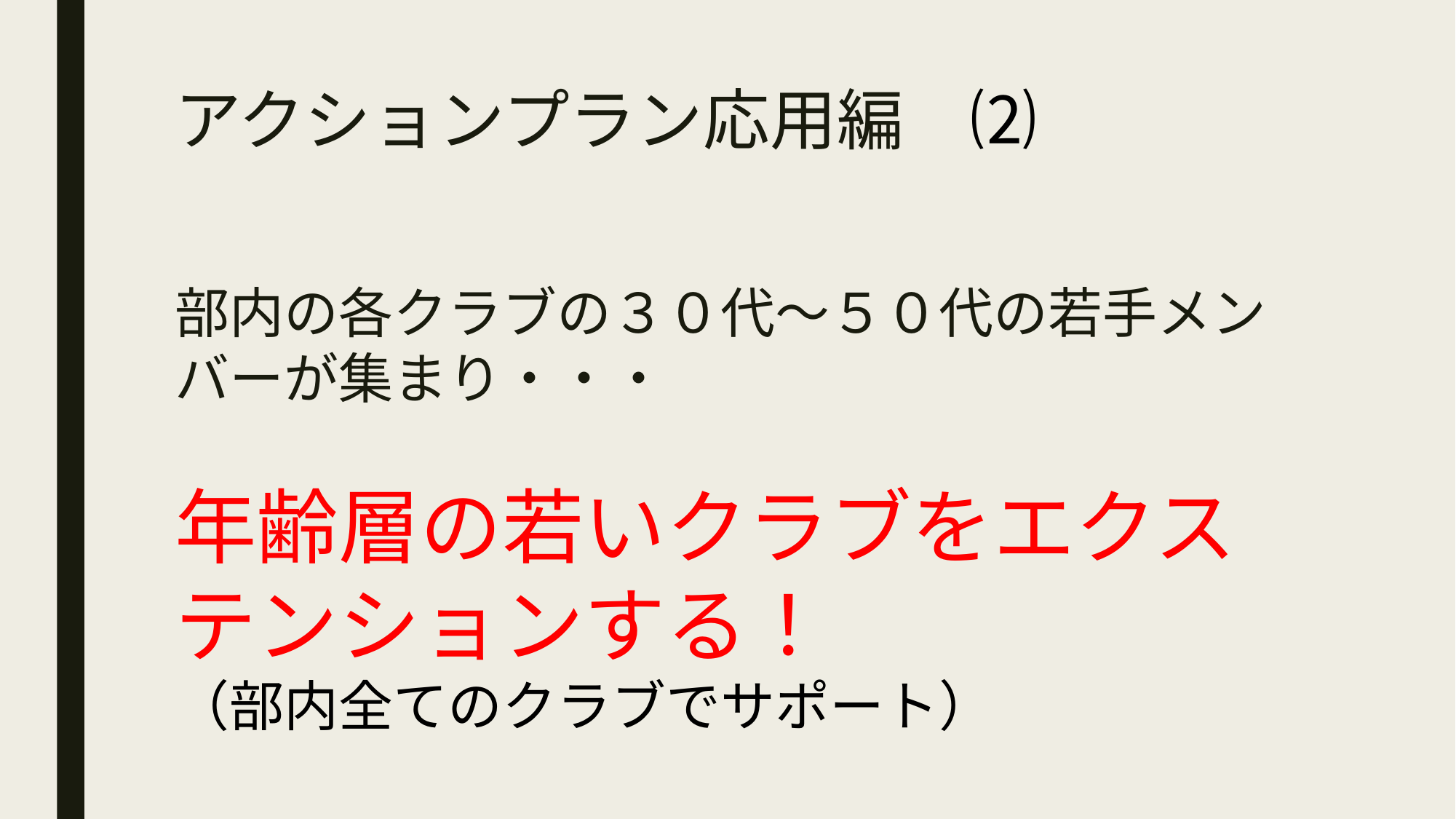

# アクションプラン応用編　⑵
部内の各クラブの３０代〜５０代の若手メンバーが集まり・・・

年齢層の若いクラブをエクステンションする！
（部内全てのクラブでサポート）